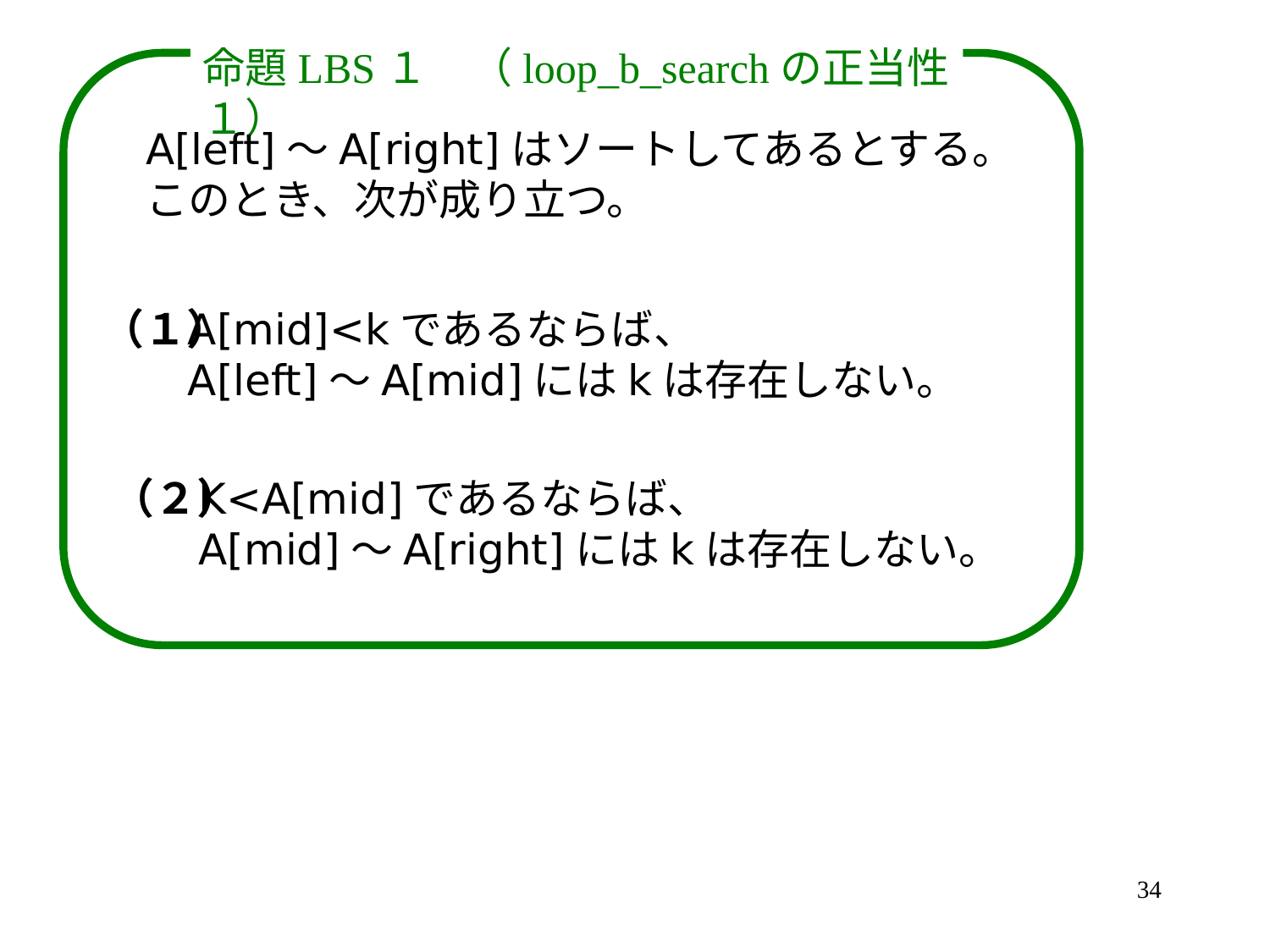

命題LBS１　（loop_b_searchの正当性１）

A[left]～A[right]はソートしてあるとする。
このとき、次が成り立つ。

（１）
A[mid]<kであるならば、
A[left]～A[mid]にはkは存在しない。
（２）
K<A[mid]であるならば、
A[mid]～A[right]にはkは存在しない。
34